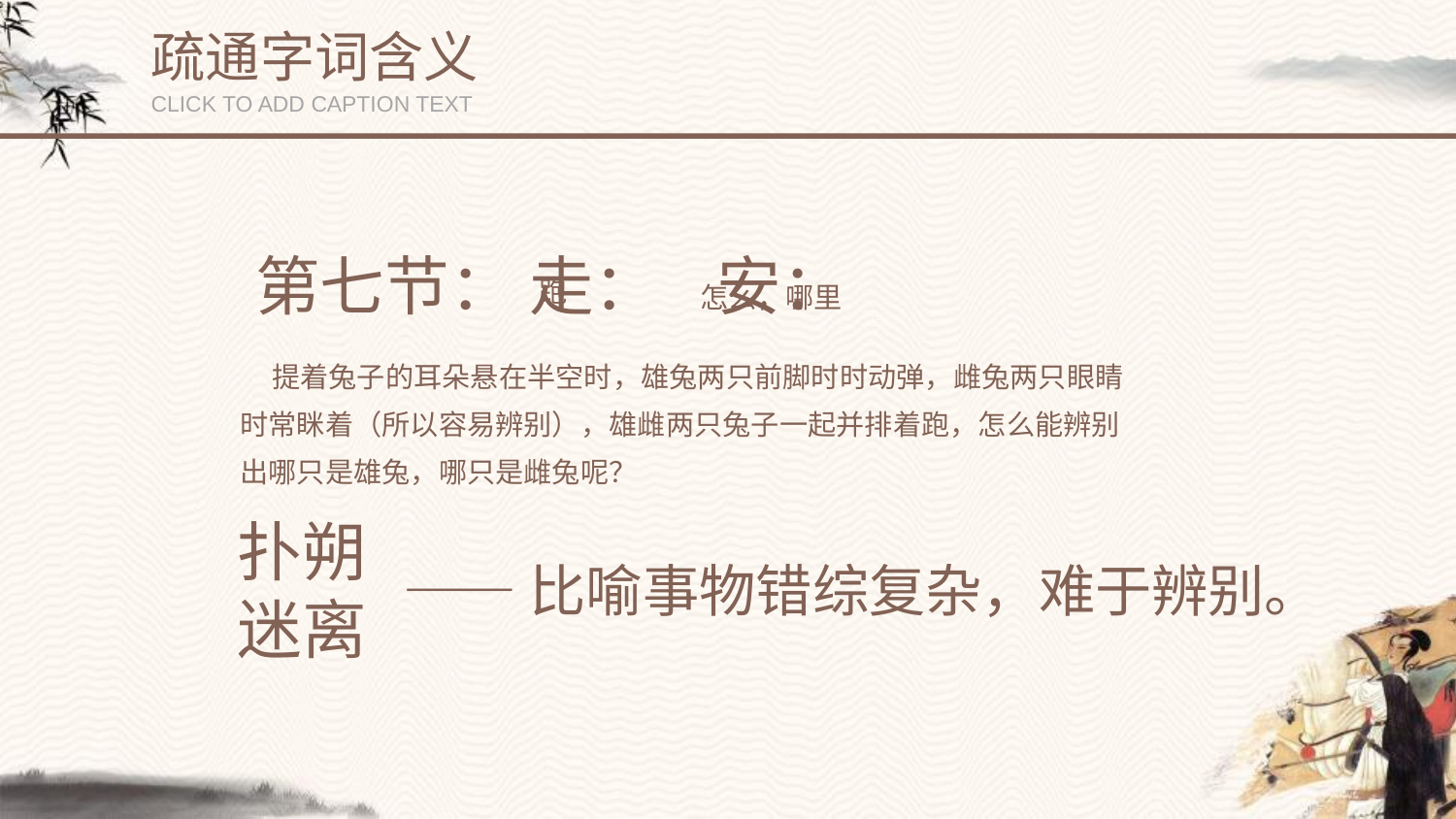

疏通字词含义
CLICK TO ADD CAPTION TEXT

第七节： 走：    安：
跑
怎么，哪里
    提着兔子的耳朵悬在半空时，雄兔两只前脚时时动弹，雌兔两只眼睛时常眯着（所以容易辨别），雄雌两只兔子一起并排着跑，怎么能辨别出哪只是雄兔，哪只是雌兔呢？
扑朔迷离
——比喻事物错综复杂，难于辨别。